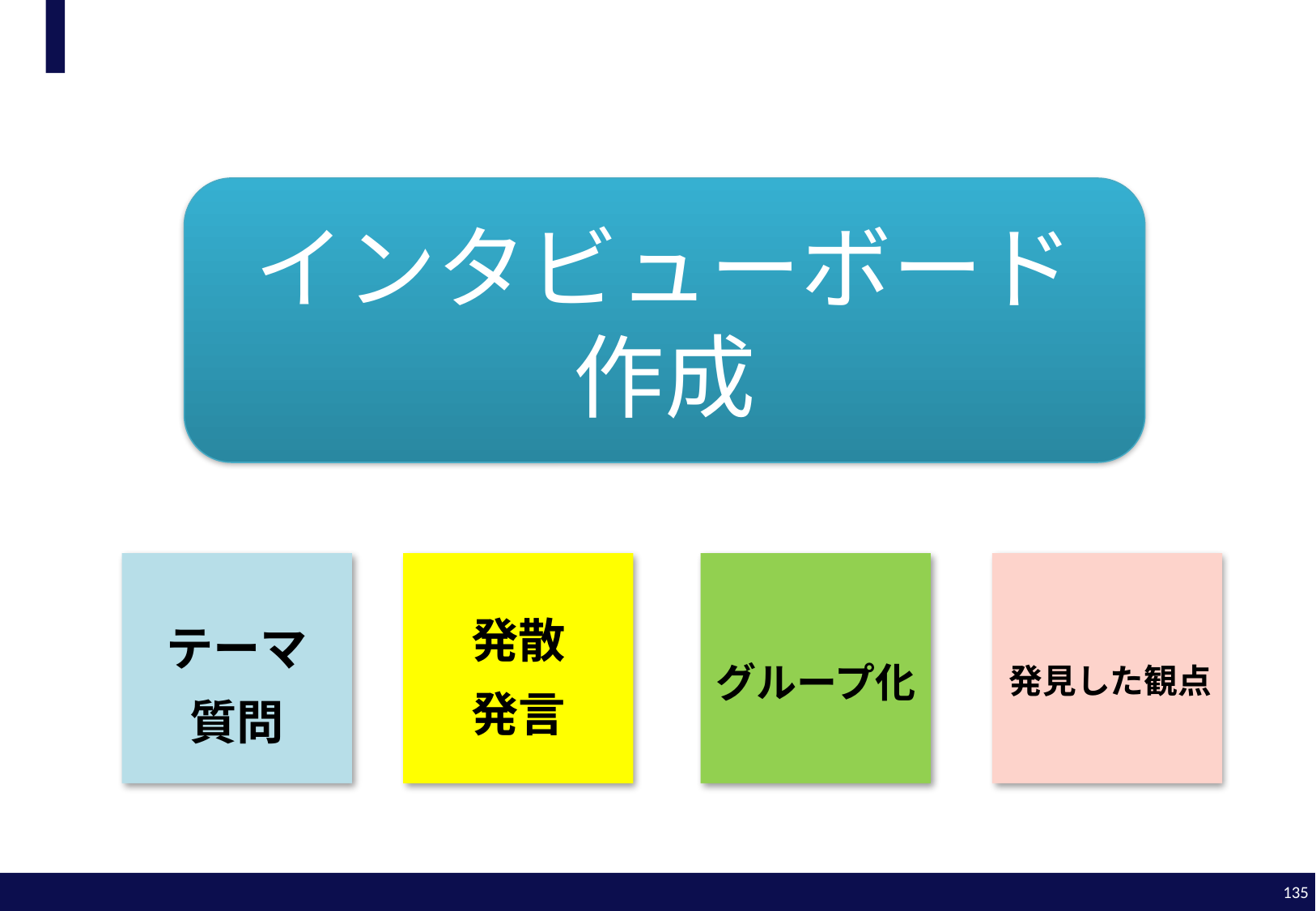

#
インタビューボード作成

発散
発言
テーマ
質問
グループ化
発見した観点